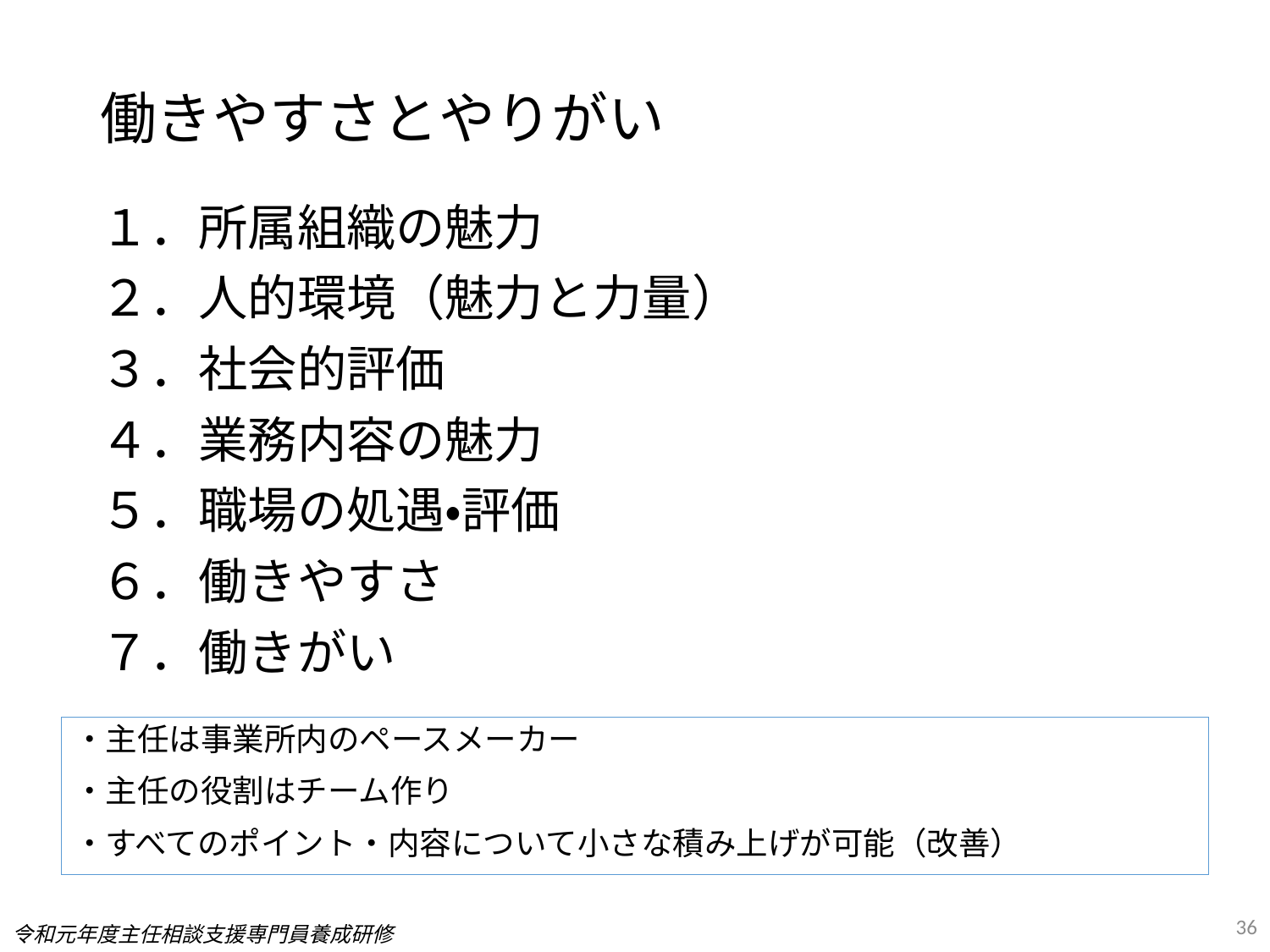

# 働きやすさとやりがい
１．所属組織の魅力
２．人的環境（魅力と力量）
３．社会的評価
４．業務内容の魅力
５．職場の処遇・評価
６．働きやすさ
７．働きがい
・主任は事業所内のペースメーカー
・主任の役割はチーム作り
・すべてのポイント・内容について小さな積み上げが可能（改善）
36
令和元年度主任相談支援専門員養成研修